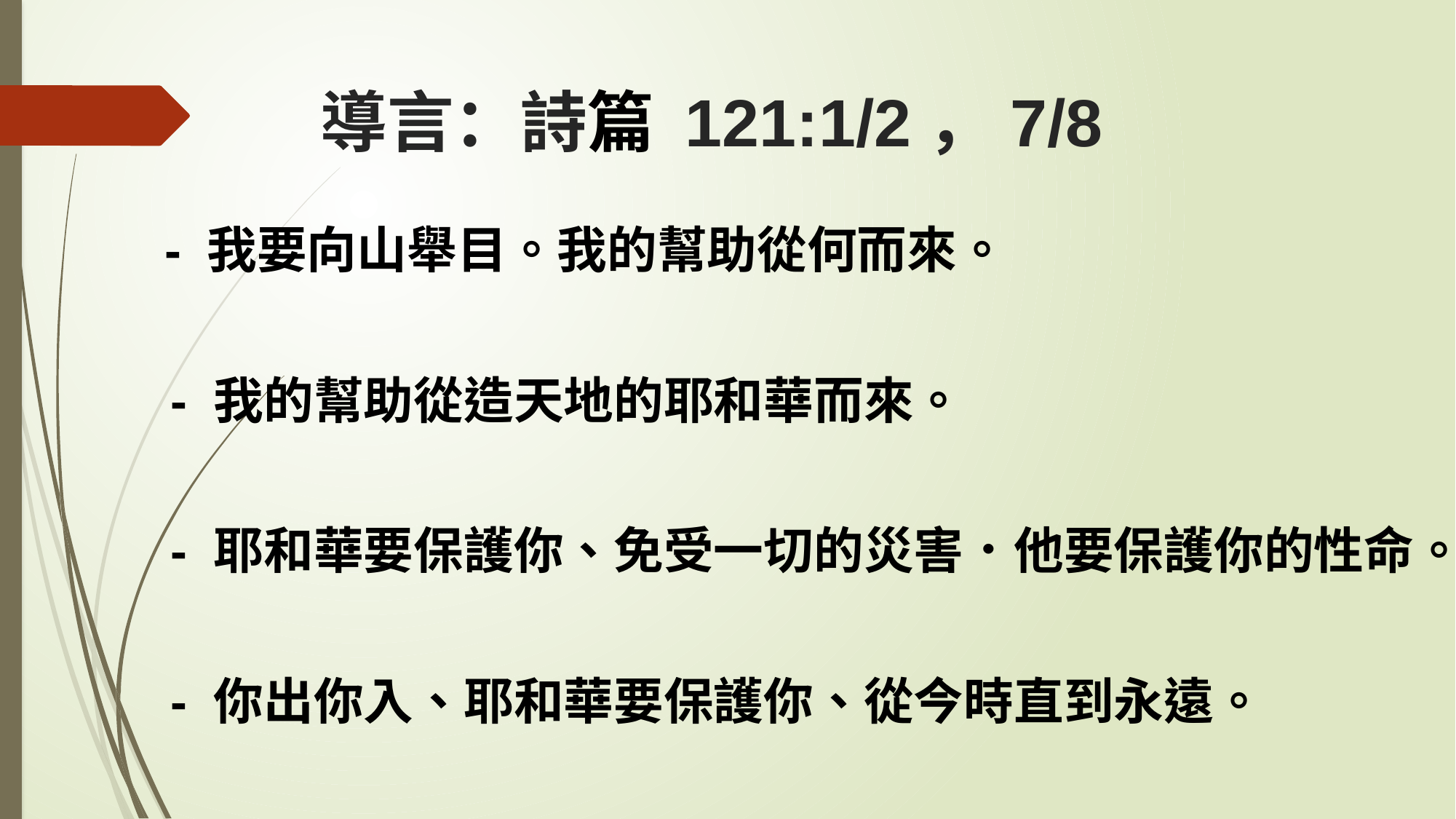

# 導言：詩篇 121:1/2，7/8
    - 我要向山舉目。我的幫助從何而來。

    - 我的幫助從造天地的耶和華而來。

    - 耶和華要保護你、免受一切的災害．他要保護你的性命。

    - 你出你入、耶和華要保護你、從今時直到永遠。